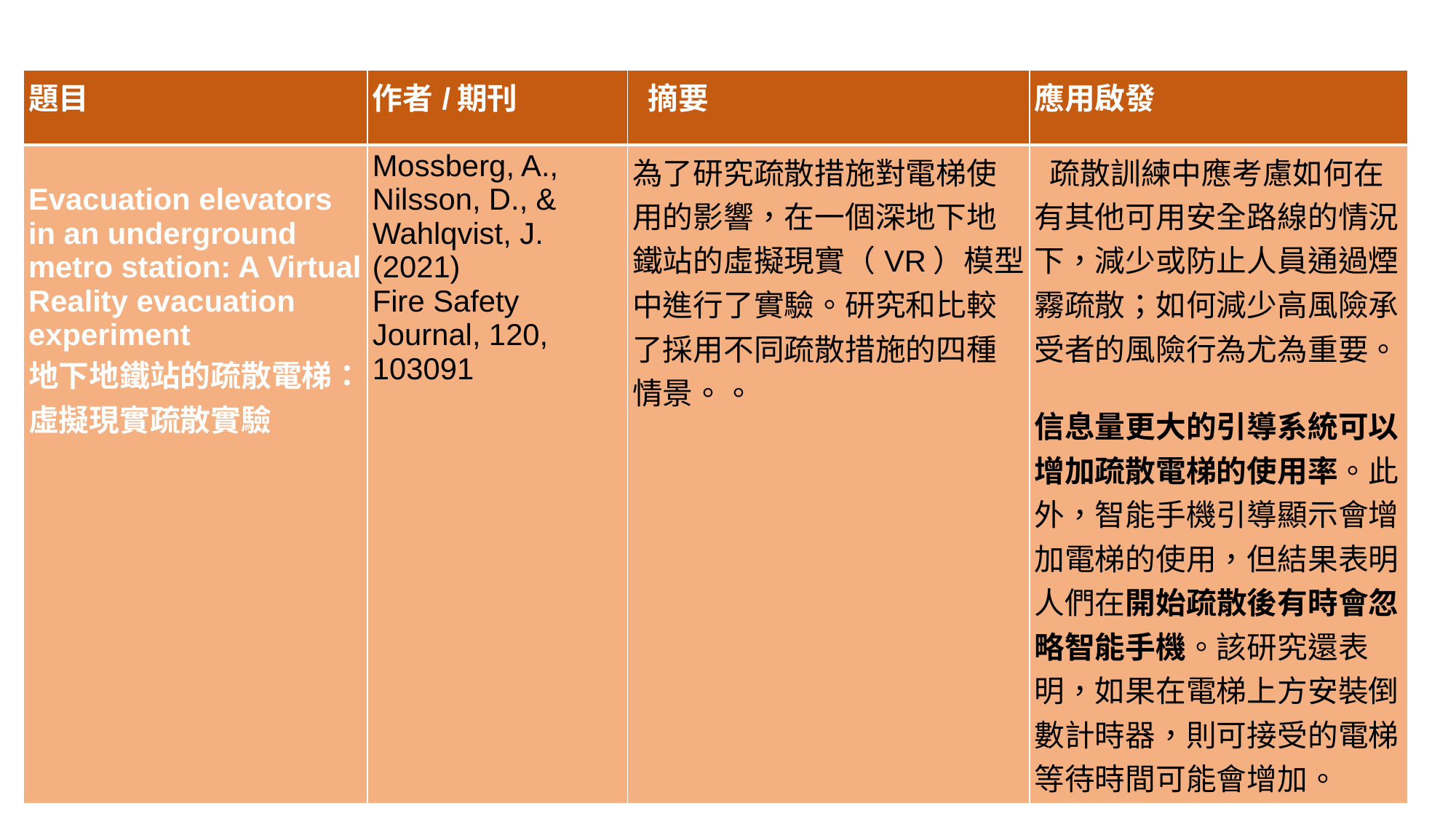

| 題目 | 作者/期刊 | 摘要 | 應用啟發 |
| --- | --- | --- | --- |
| Evacuation elevators in an underground metro station: A Virtual Reality evacuation experiment 地下地鐵站的疏散電梯：虛擬現實疏散實驗 | Mossberg, A., Nilsson, D., & Wahlqvist, J. (2021) Fire Safety Journal, 120, 103091 | 為了研究疏散措施對電梯使用的影響，在一個深地下地鐵站的虛擬現實（VR）模型中進行了實驗。研究和比較了採用不同疏散措施的四種情景。。 | 疏散訓練中應考慮如何在有其他可用安全路線的情況下，減少或防止人員通過煙霧疏散；如何減少高風險承受者的風險行為尤為重要。 信息量更大的引導系統可以增加疏散電梯的使用率。此外，智能手機引導顯示會增加電梯的使用，但結果表明人們在開始疏散後有時會忽略智能手機。該研究還表明，如果在電梯上方安裝倒數計時器，則可接受的電梯等待時間可能會增加。 |

3